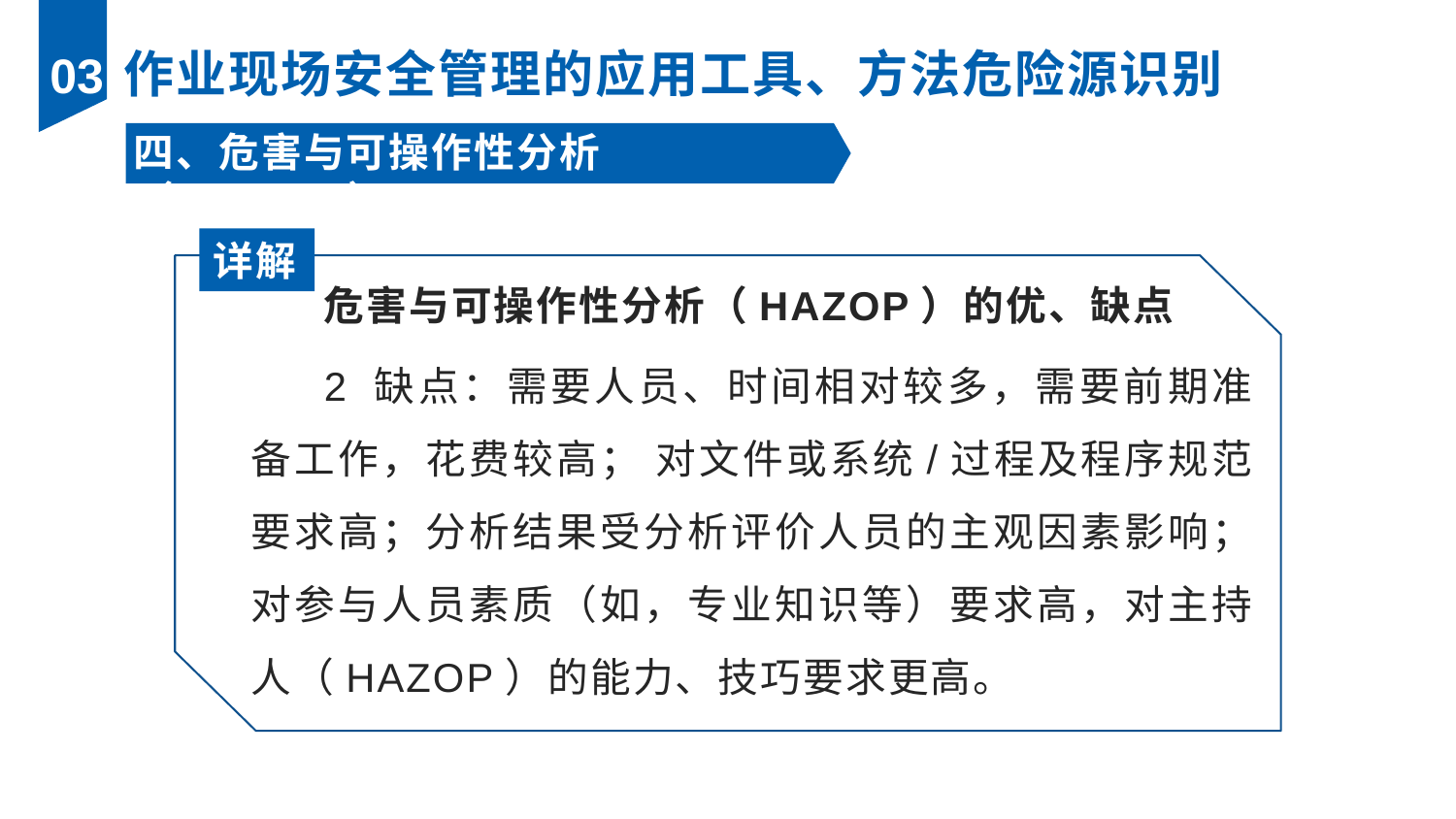

作业现场安全管理的应用工具、方法危险源识别
03
四、危害与可操作性分析（HAZOP）

详解

危害与可操作性分析（HAZOP）的优、缺点
2 缺点：需要人员、时间相对较多，需要前期准备工作，花费较高； 对文件或系统/过程及程序规范要求高；分析结果受分析评价人员的主观因素影响；对参与人员素质（如，专业知识等）要求高，对主持人（HAZOP）的能力、技巧要求更高。